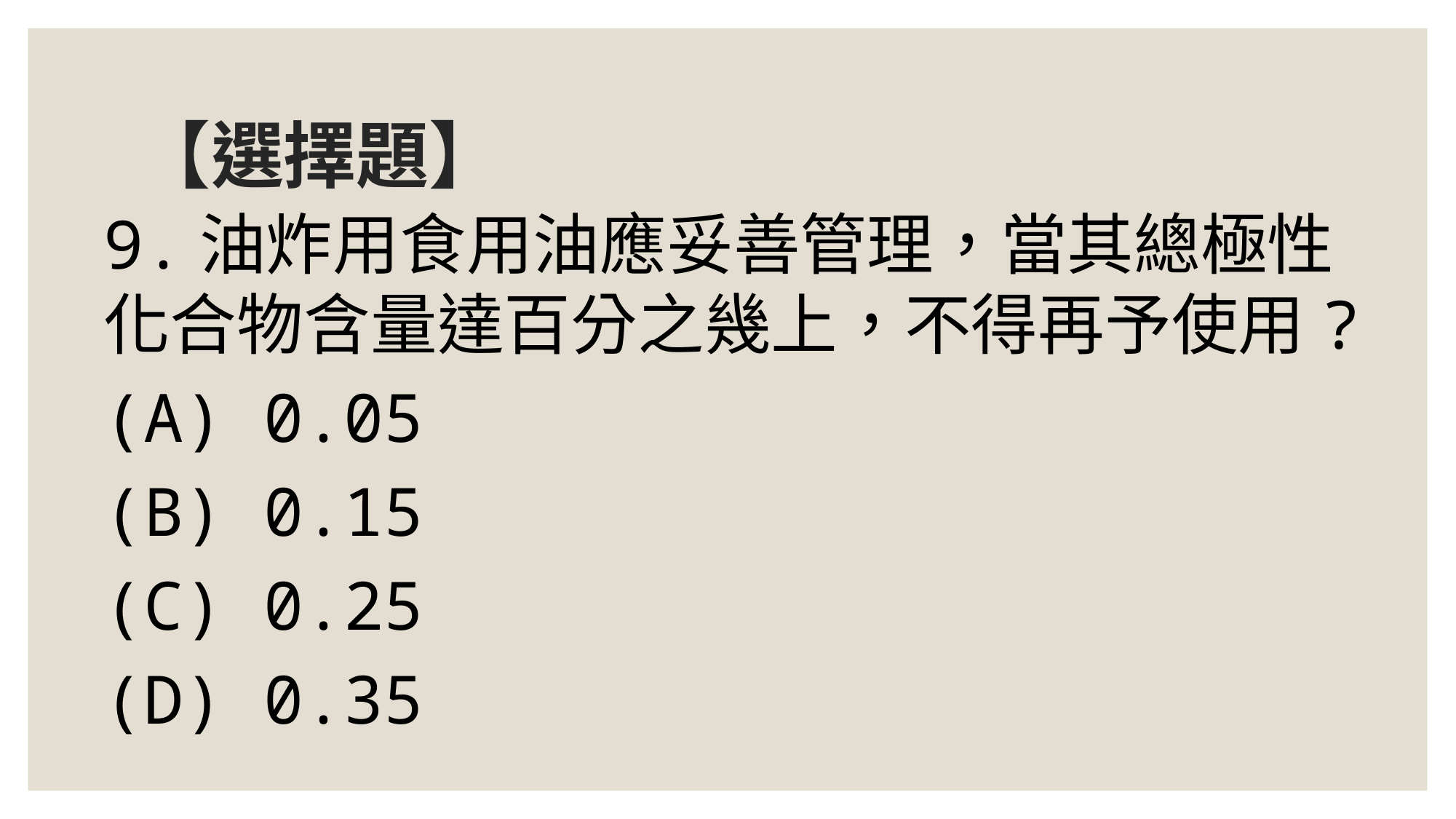

# 【選擇題】
9.油炸用食用油應妥善管理，當其總極性化合物含量達百分之幾上，不得再予使用?
(A) 0.05
(B) 0.15
(C) 0.25
(D) 0.35